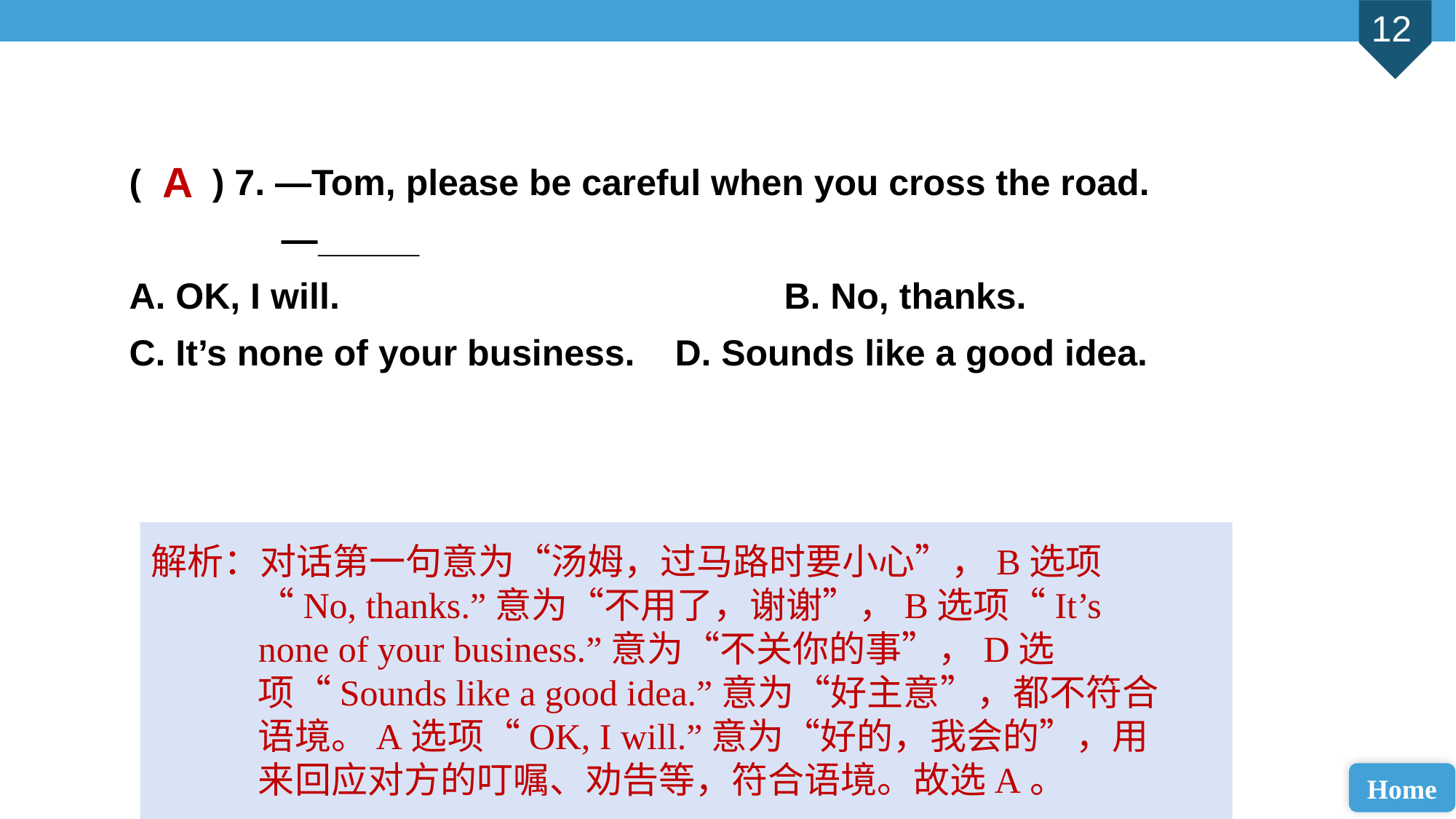

(       ) 7. —Tom, please be careful when you cross the road.
               —_____
A. OK, I will. 				B. No, thanks.
C. It’s none of your business. 	D. Sounds like a good idea.
A

解析：对话第一句意为“汤姆，过马路时要小心”，B选项“No, thanks.”意为“不用了，谢谢”，B选项“It’s none of your business.”意为“不关你的事”，D选项“Sounds like a good idea.”意为“好主意”，都不符合语境。A选项“OK, I will.”意为“好的，我会的”，用来回应对方的叮嘱、劝告等，符合语境。故选A。